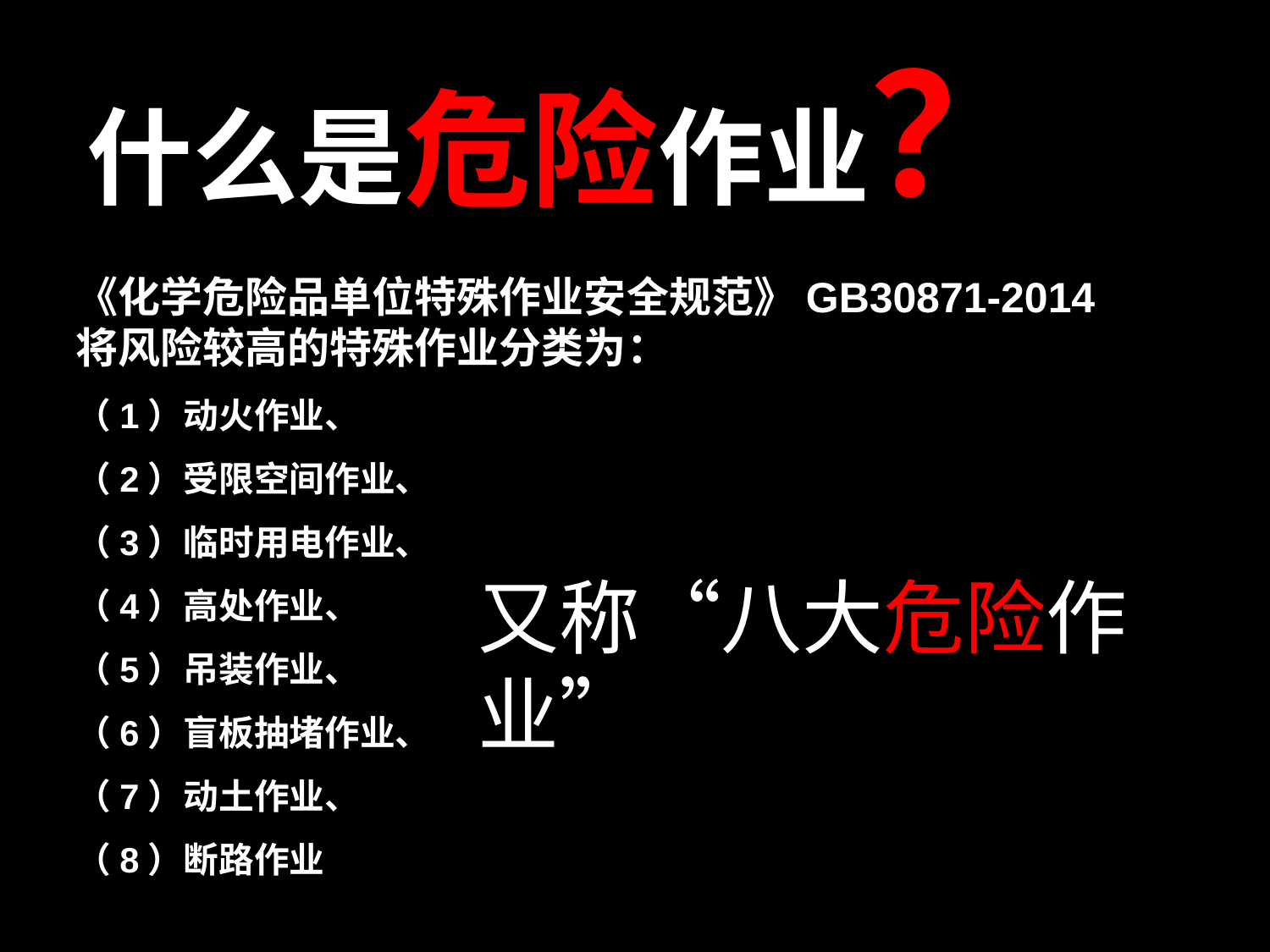

什么是危险作业？
《化学危险品单位特殊作业安全规范》GB30871-2014
将风险较高的特殊作业分类为：
（1）动火作业、
（2）受限空间作业、
（3）临时用电作业、
（4）高处作业、
（5）吊装作业、
（6）盲板抽堵作业、
（7）动土作业、
（8）断路作业
又称“八大危险作业”
8